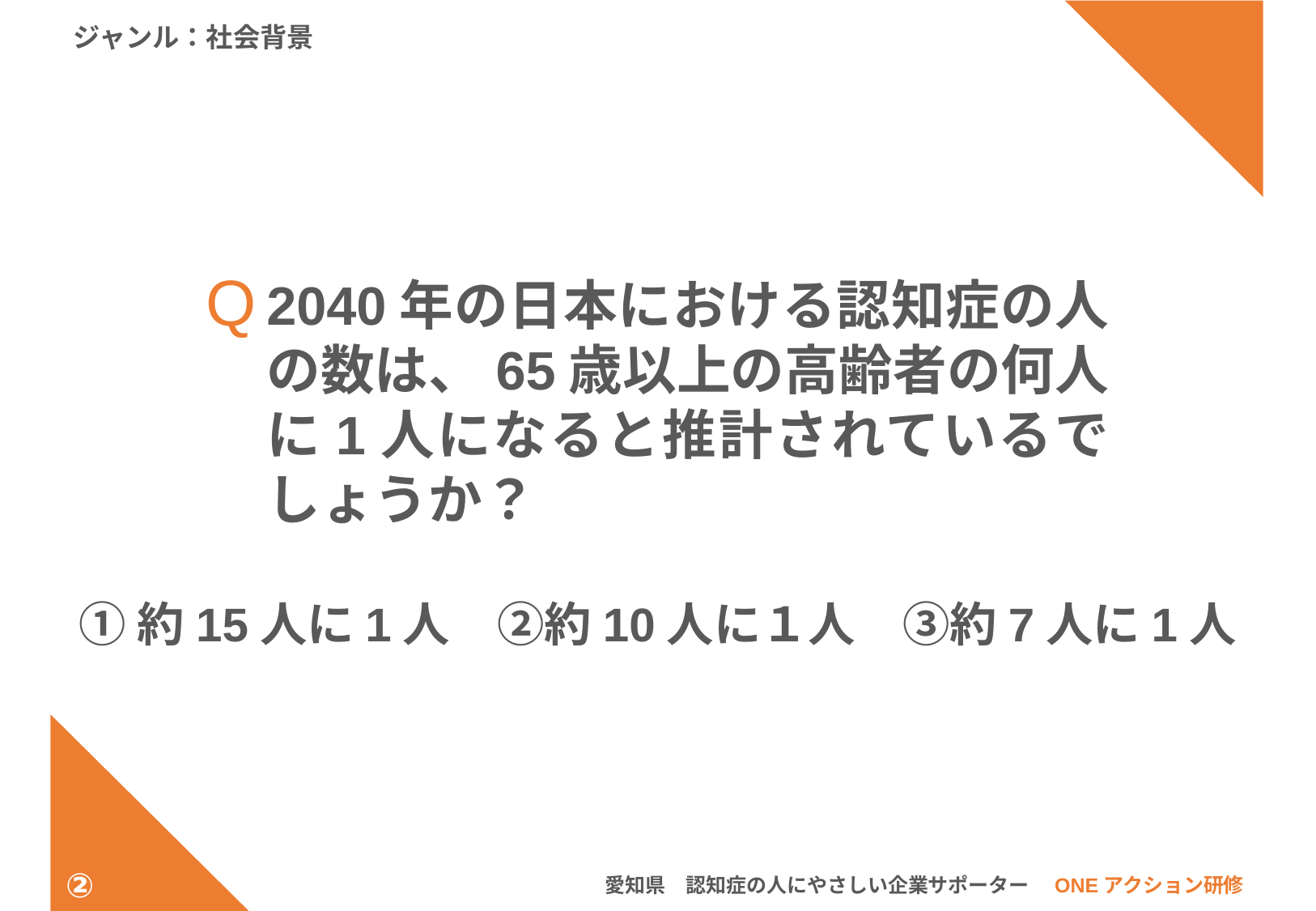

ジャンル：社会背景
2040年の日本における認知症の人の数は、65歳以上の高齢者の何人に1人になると推計されているでしょうか？
①約15人に1人　②約10人に１人　③約7人に1人

②
愛知県　認知症の人にやさしい企業サポーター　ONEアクション研修